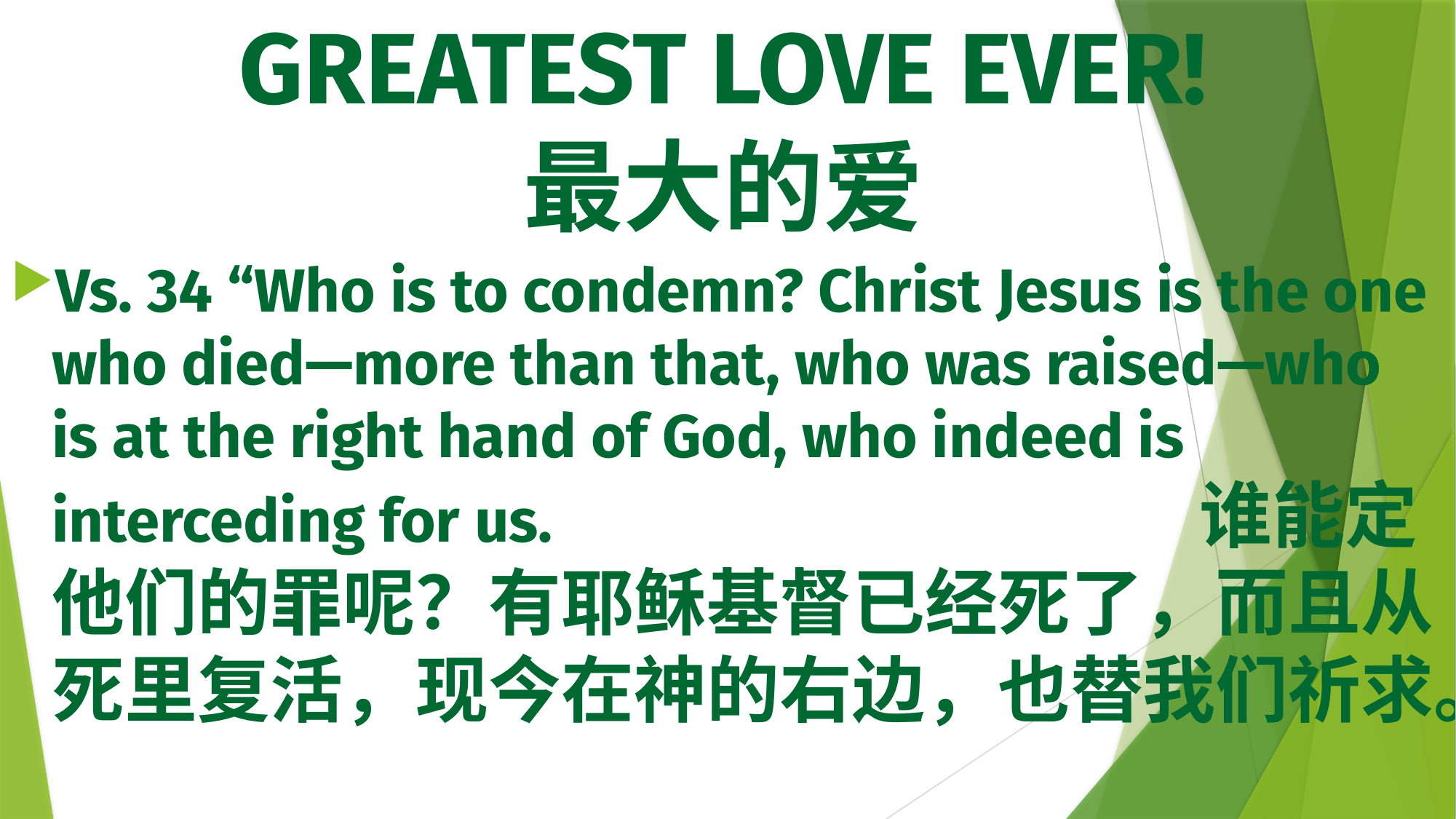

# GREATEST LOVE EVER! 最大的爱
Vs. 34 “Who is to condemn? Christ Jesus is the one who died—more than that, who was raised—who is at the right hand of God, who indeed is interceding for us.                                            谁能定他们的罪呢？有耶稣基督已经死了，而且从死里复活，现今在神的右边，也替我们祈求。